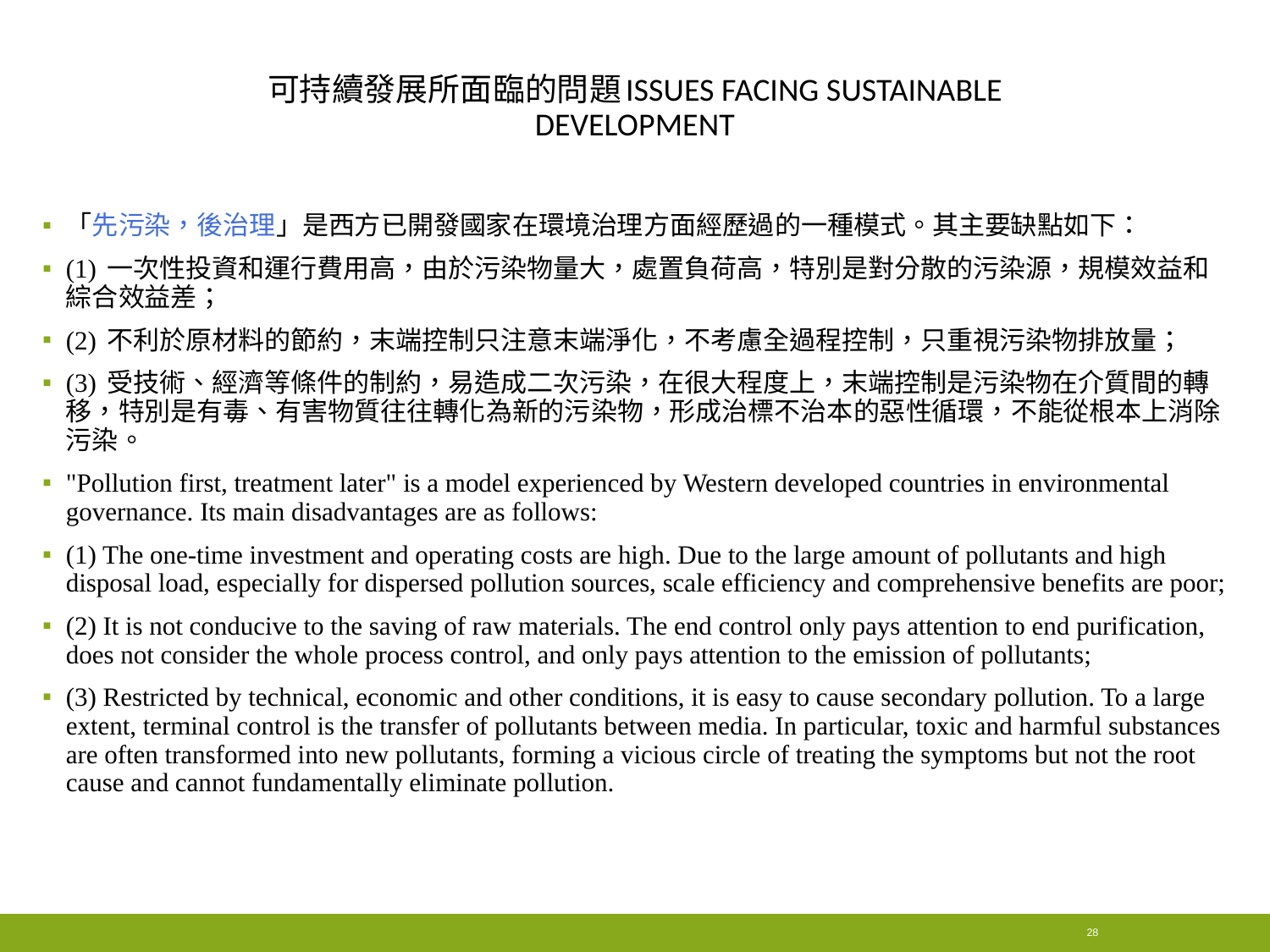

# 可持續發展所面臨的問題Issues facing sustainable development
「先污染，後治理」是西方已開發國家在環境治理方面經歷過的一種模式。其主要缺點如下：
(1) 一次性投資和運行費用高，由於污染物量大，處置負荷高，特別是對分散的污染源，規模效益和綜合效益差；
(2) 不利於原材料的節約，末端控制只注意末端淨化，不考慮全過程控制，只重視污染物排放量；
(3) 受技術、經濟等條件的制約，易造成二次污染，在很大程度上，末端控制是污染物在介質間的轉移，特別是有毒、有害物質往往轉化為新的污染物，形成治標不治本的惡性循環，不能從根本上消除污染。
"Pollution first, treatment later" is a model experienced by Western developed countries in environmental governance. Its main disadvantages are as follows:
(1) The one-time investment and operating costs are high. Due to the large amount of pollutants and high disposal load, especially for dispersed pollution sources, scale efficiency and comprehensive benefits are poor;
(2) It is not conducive to the saving of raw materials. The end control only pays attention to end purification, does not consider the whole process control, and only pays attention to the emission of pollutants;
(3) Restricted by technical, economic and other conditions, it is easy to cause secondary pollution. To a large extent, terminal control is the transfer of pollutants between media. In particular, toxic and harmful substances are often transformed into new pollutants, forming a vicious circle of treating the symptoms but not the root cause and cannot fundamentally eliminate pollution.
28